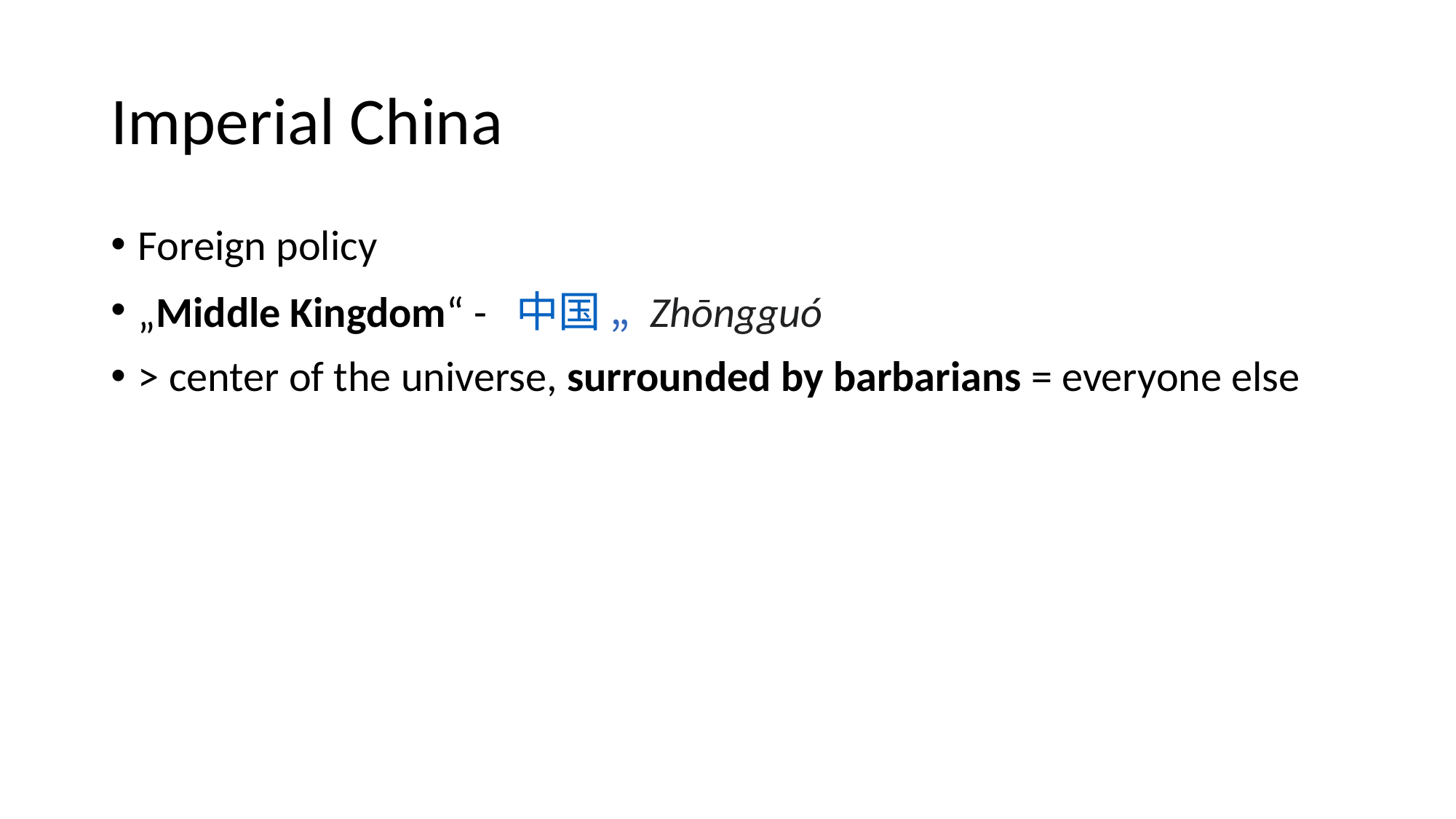

# Imperial China
Foreign policy
„Middle Kingdom“ -  中国 „ Zhōngguó
> center of the universe, surrounded by barbarians = everyone else